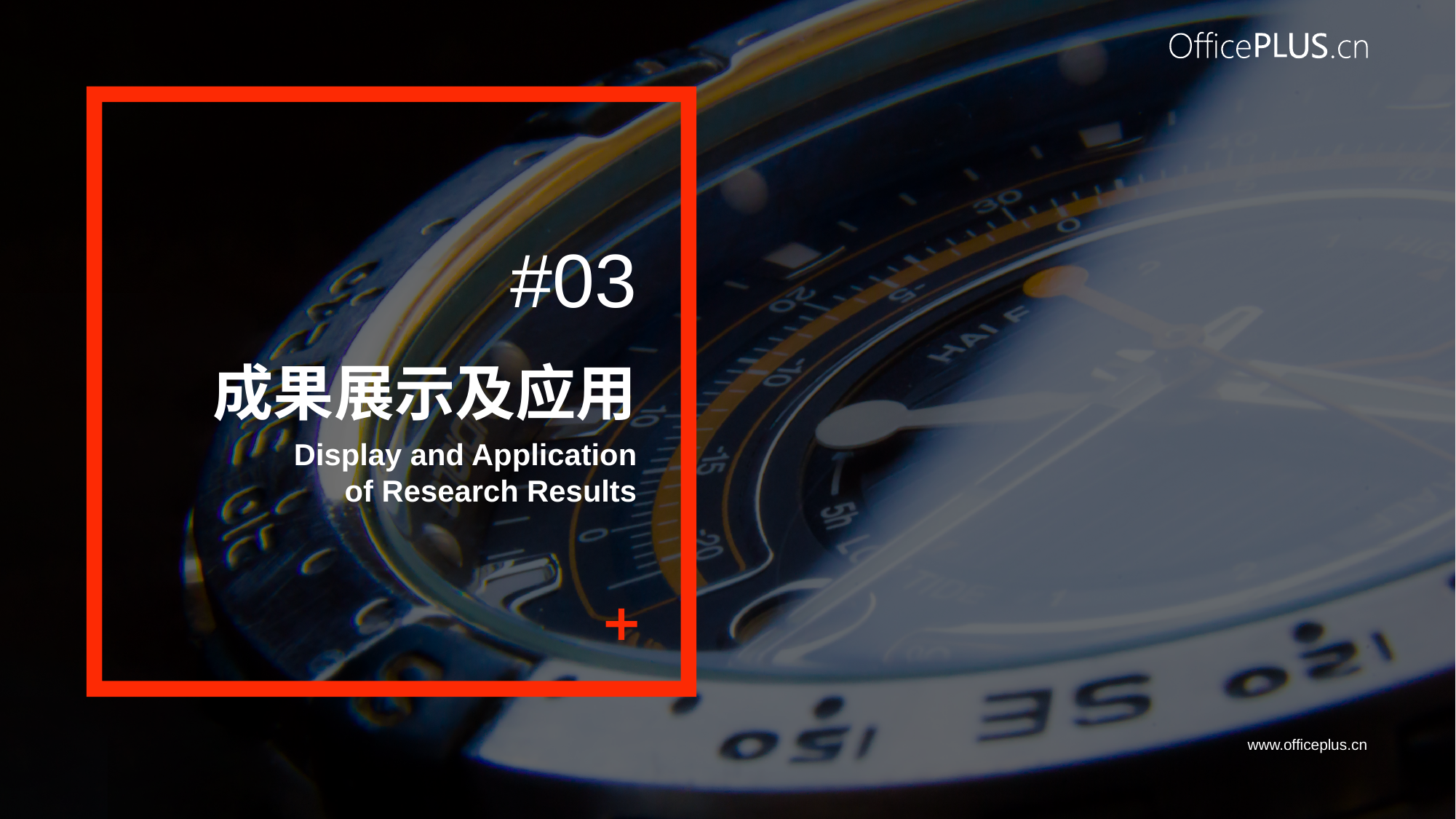

#03
成果展示及应用
Display and Application
of Research Results